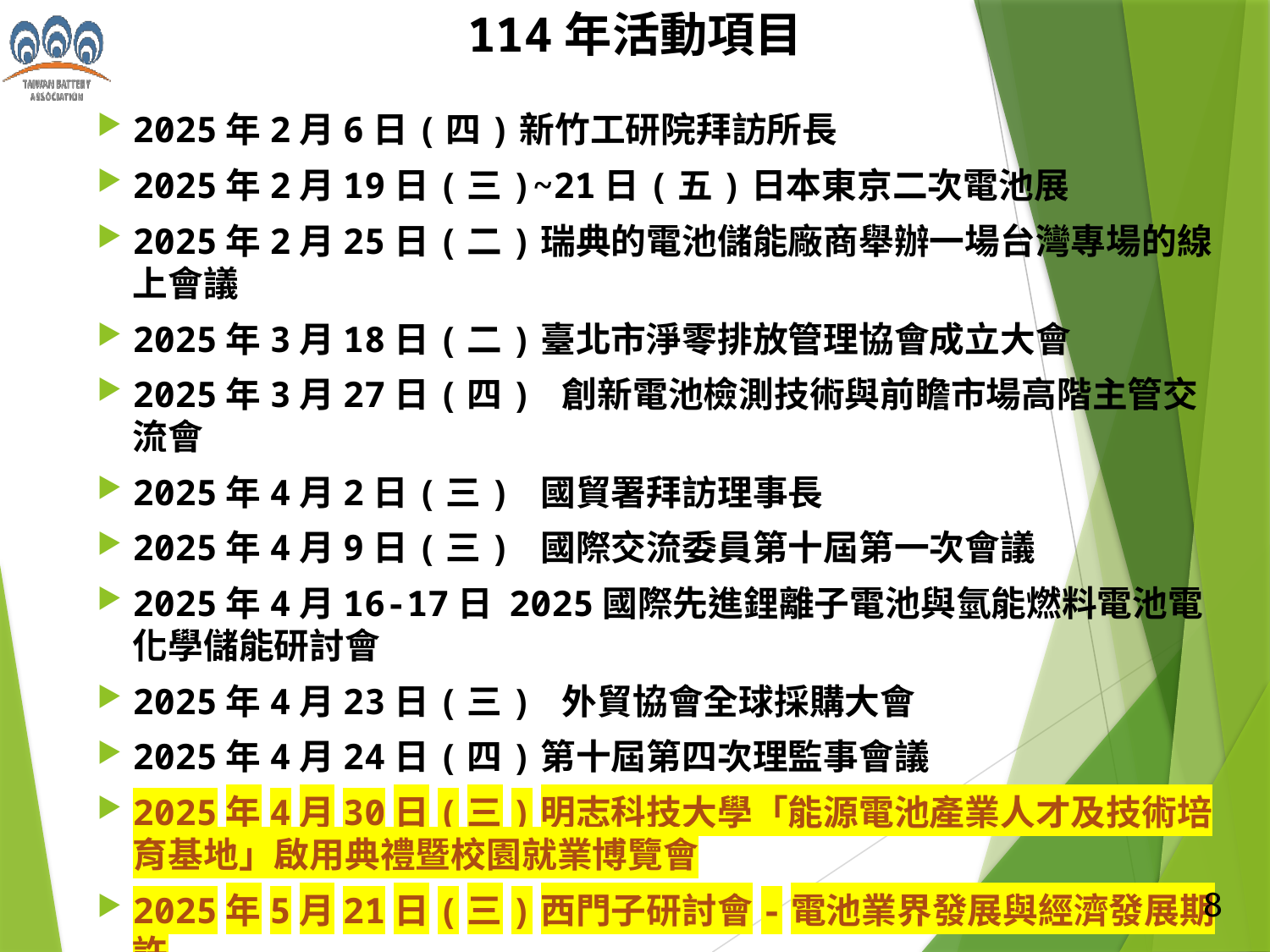

114年活動項目
2025年2月6日(四)新竹工研院拜訪所長
2025年2月19日(三)~21日(五)日本東京二次電池展
2025年2月25日(二)瑞典的電池儲能廠商舉辦一場台灣專場的線上會議
2025年3月18日(二)臺北市淨零排放管理協會成立大會
2025年3月27日(四) 創新電池檢測技術與前瞻市場高階主管交流會
2025年4月2日(三) 國貿署拜訪理事長
2025年4月9日(三) 國際交流委員第十屆第一次會議
2025年4月16-17日 2025國際先進鋰離子電池與氫能燃料電池電化學儲能研討會
2025年4月23日(三) 外貿協會全球採購大會
2025年4月24日(四)第十屆第四次理監事會議
2025年4月30日(三)明志科技大學「能源電池產業人才及技術培育基地」啟用典禮暨校園就業博覽會
2025年5月21日(三)西門子研討會-電池業界發展與經濟發展期許
2025年10月29日(三)~31日(五)台灣國際智慧能源週
8